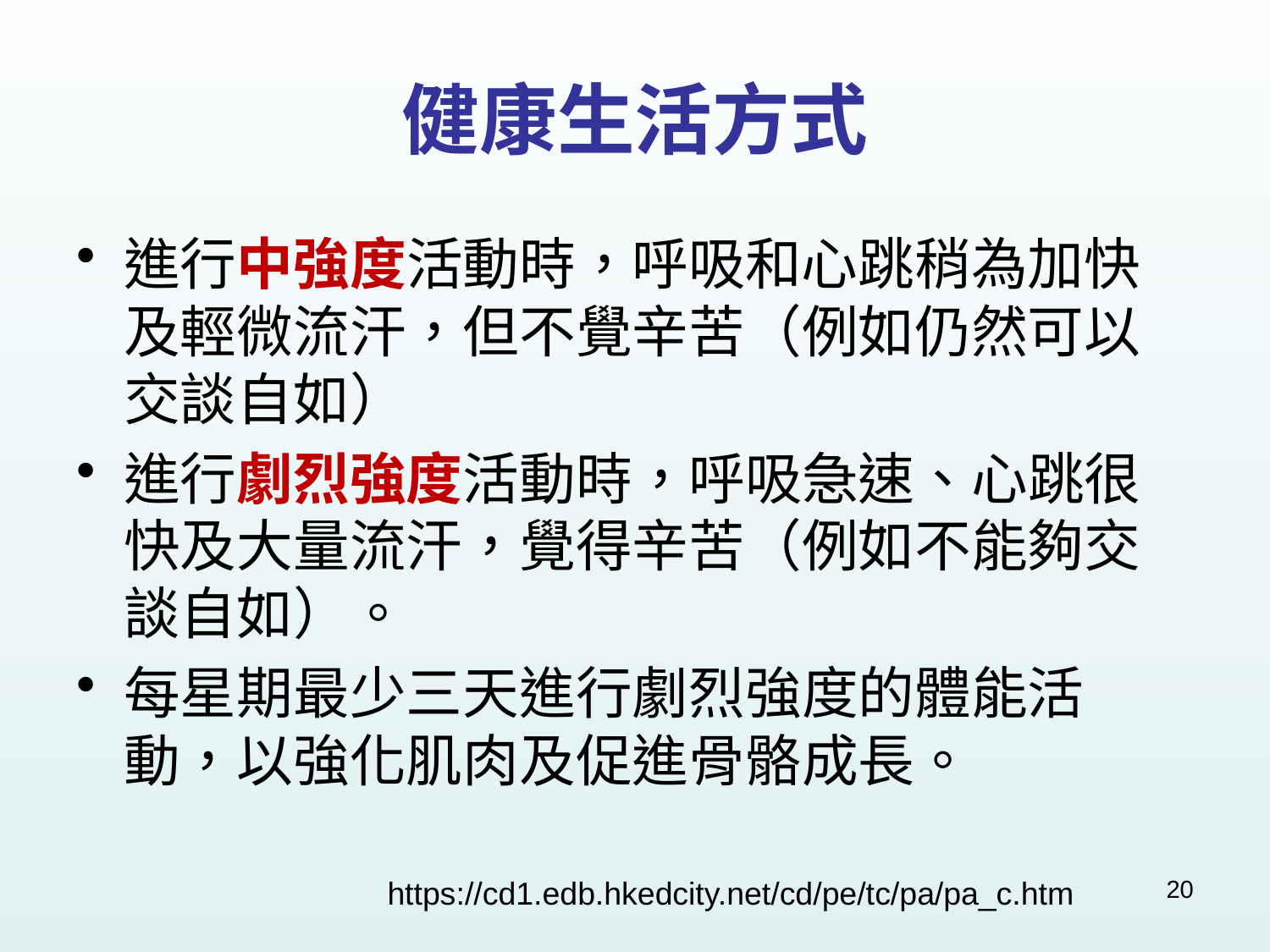

# 健康生活方式
進行中強度活動時，呼吸和心跳稍為加快及輕微流汗，但不覺辛苦（例如仍然可以交談自如）
進行劇烈強度活動時，呼吸急速、心跳很快及大量流汗，覺得辛苦（例如不能夠交談自如）。
每星期最少三天進行劇烈強度的體能活動，以強化肌肉及促進骨骼成長。
https://cd1.edb.hkedcity.net/cd/pe/tc/pa/pa_c.htm
20